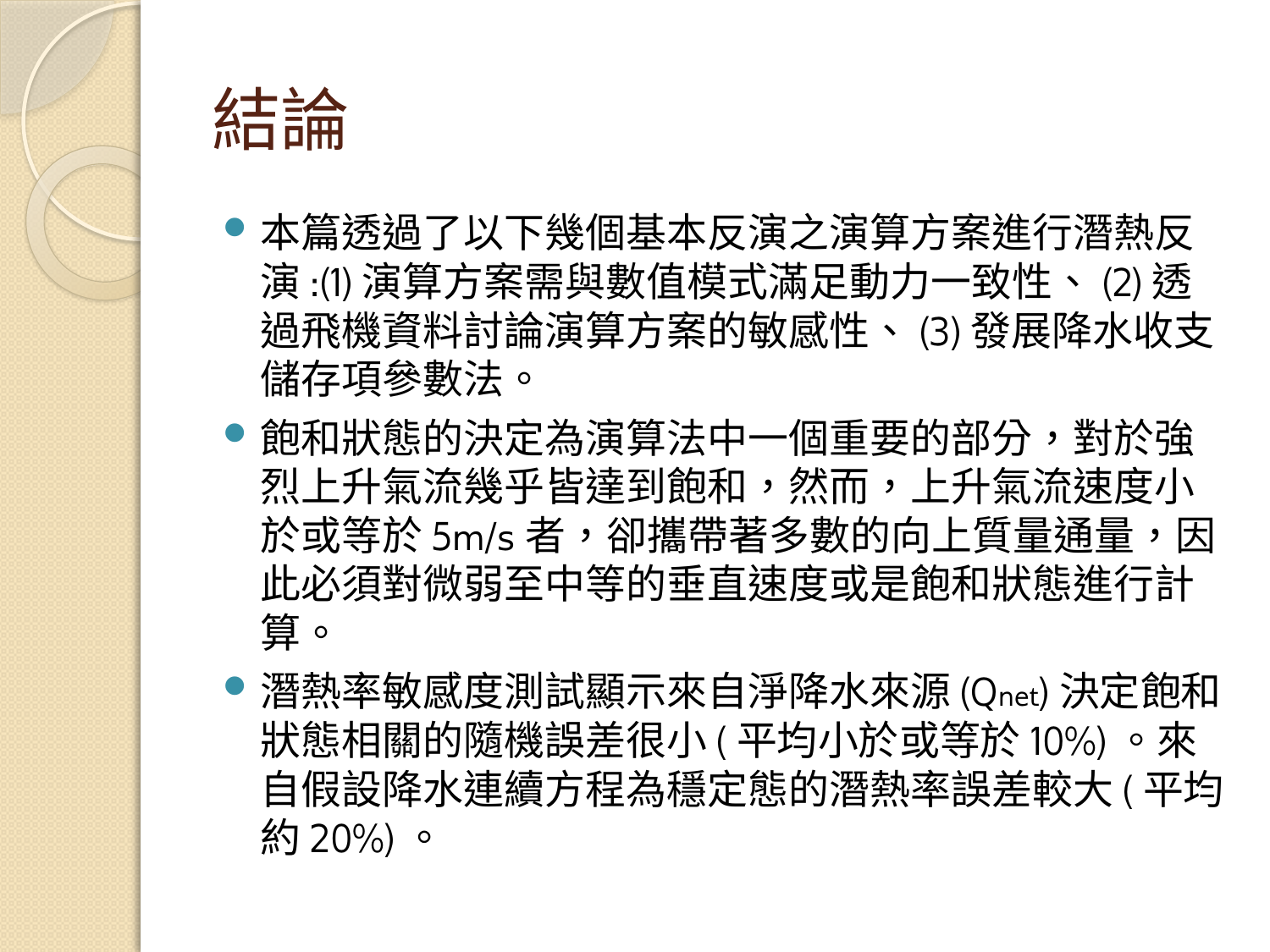

# 結論
本篇透過了以下幾個基本反演之演算方案進行潛熱反演:(1)演算方案需與數值模式滿足動力一致性、(2)透過飛機資料討論演算方案的敏感性、(3)發展降水收支儲存項參數法。
飽和狀態的決定為演算法中一個重要的部分，對於強烈上升氣流幾乎皆達到飽和，然而，上升氣流速度小於或等於5m/s者，卻攜帶著多數的向上質量通量，因此必須對微弱至中等的垂直速度或是飽和狀態進行計算。
潛熱率敏感度測試顯示來自淨降水來源(Qnet)決定飽和狀態相關的隨機誤差很小(平均小於或等於10%)。來自假設降水連續方程為穩定態的潛熱率誤差較大(平均約20%)。